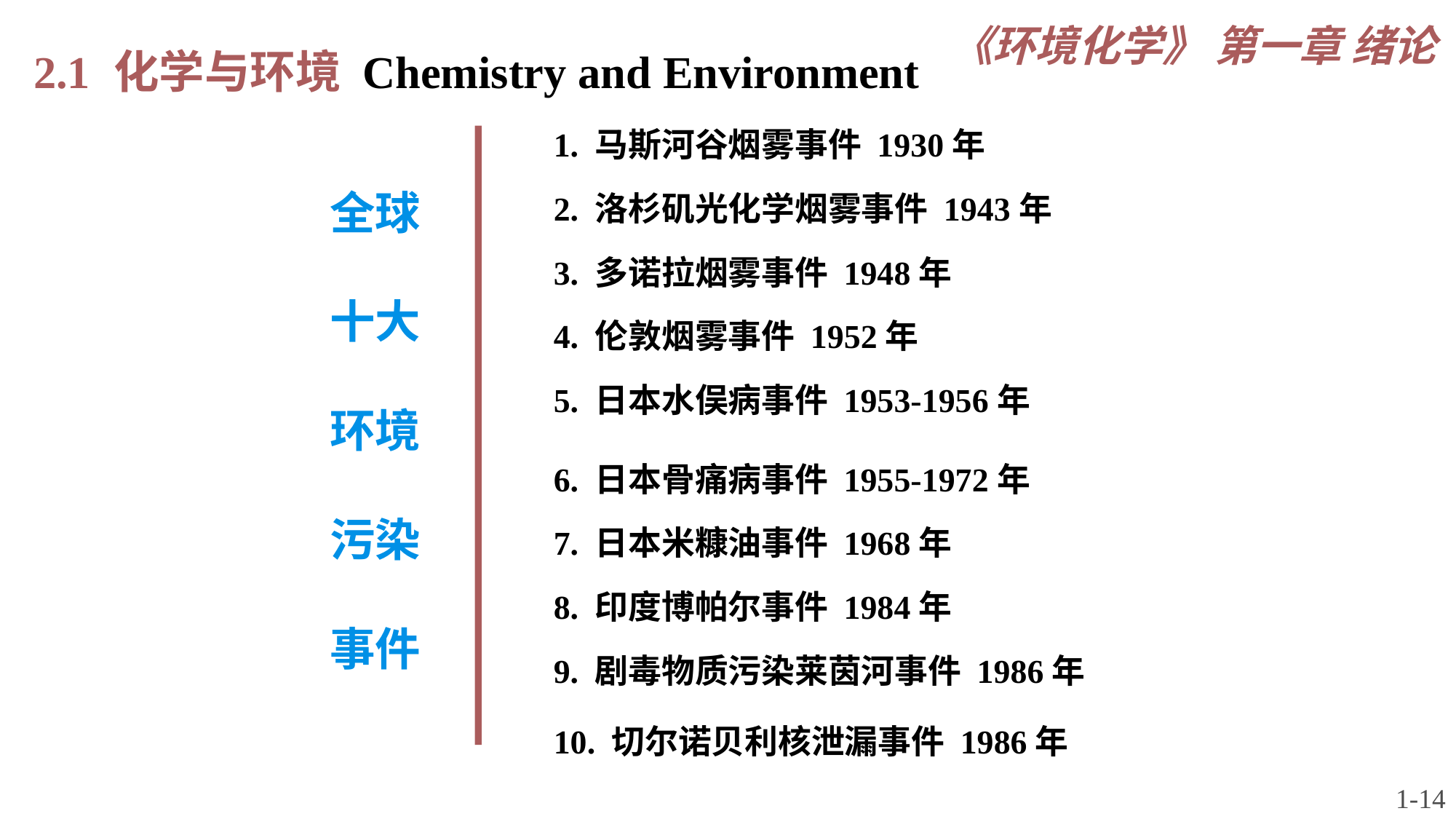

2.1 化学与环境 Chemistry and Environment
《环境化学》 第一章 绪论

1. 马斯河谷烟雾事件 1930年
2. 洛杉矶光化学烟雾事件 1943年
3. 多诺拉烟雾事件 1948年
4. 伦敦烟雾事件 1952年
5. 日本水俣病事件 1953-1956年
6. 日本骨痛病事件 1955-1972年
7. 日本米糠油事件 1968年
8. 印度博帕尔事件 1984年
9. 剧毒物质污染莱茵河事件 1986年
10. 切尔诺贝利核泄漏事件 1986年
# 全球 十大 环境 污染 事件
1-14